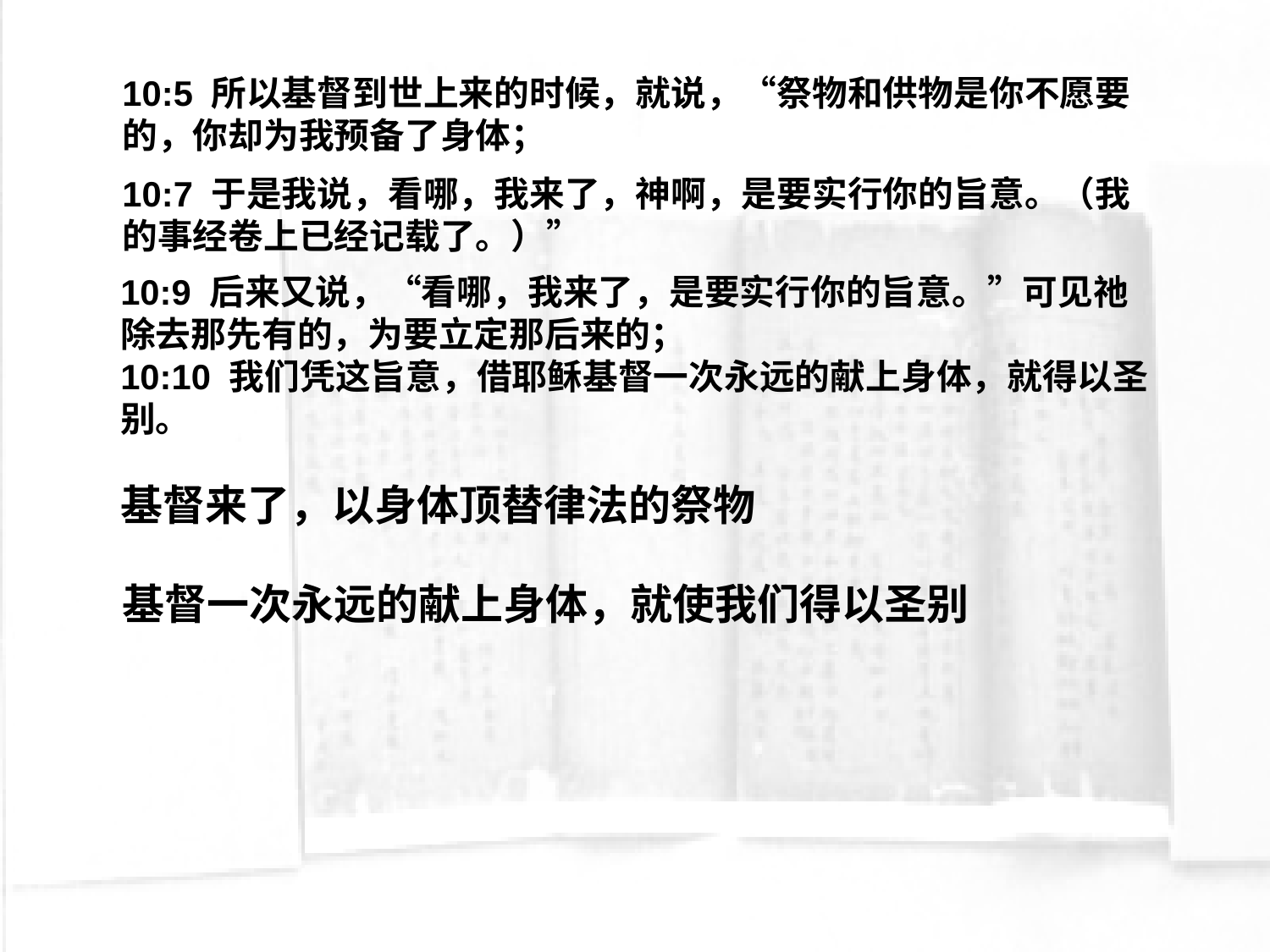

10:5 所以基督到世上来的时候，就说，“祭物和供物是你不愿要的，你却为我预备了身体；
10:7 于是我说，看哪，我来了，神啊，是要实行你的旨意。（我的事经卷上已经记载了。）”
10:9 后来又说，“看哪，我来了，是要实行你的旨意。”可见祂除去那先有的，为要立定那后来的；
10:10 我们凭这旨意，借耶稣基督一次永远的献上身体，就得以圣别。
基督来了，以身体顶替律法的祭物
基督一次永远的献上身体，就使我们得以圣别